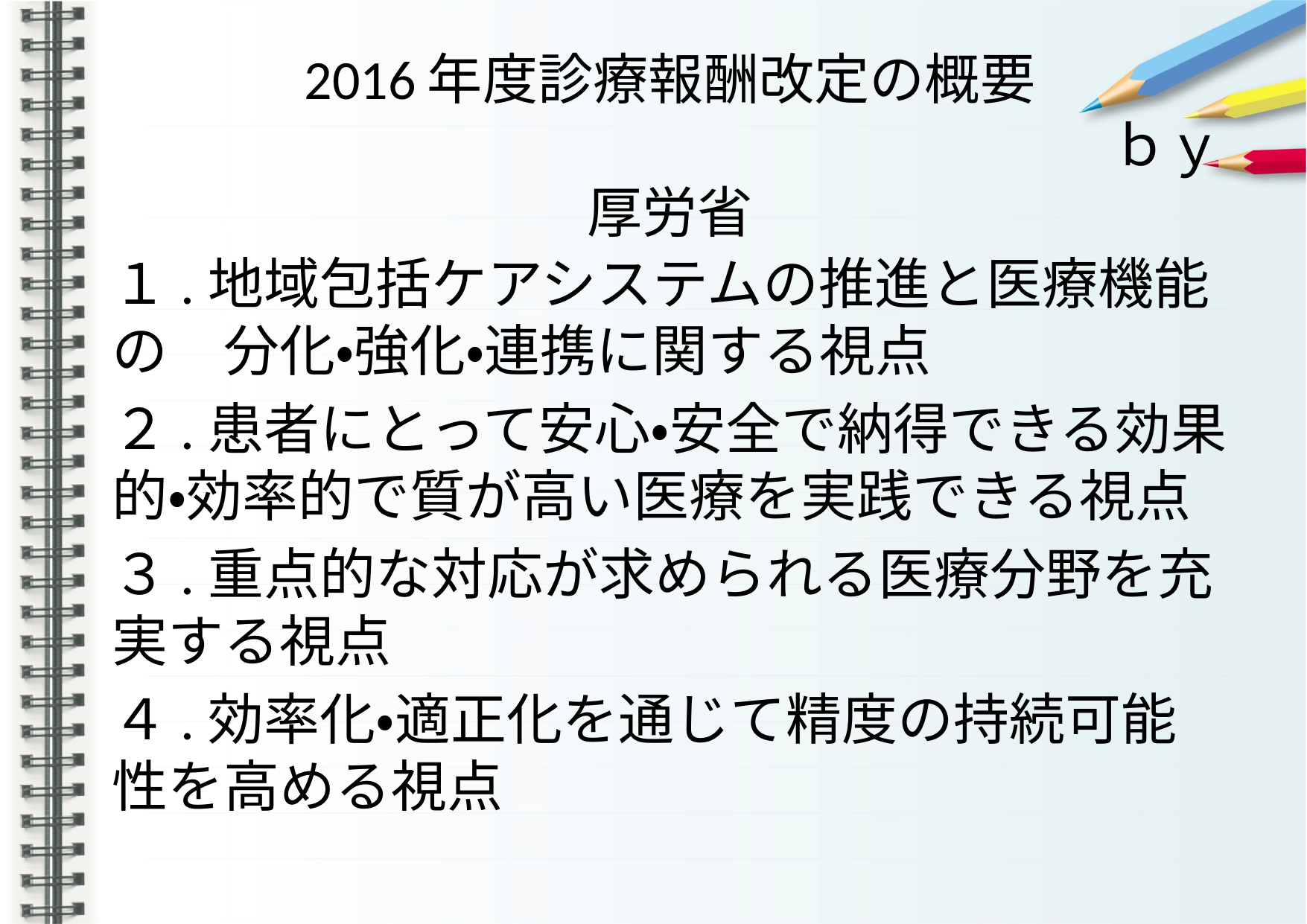

# 2016年度診療報酬改定の概要 　　　　　　　　　　　　　　　　　　ｂｙ厚労省
１.地域包括ケアシステムの推進と医療機能の　分化・強化・連携に関する視点
２.患者にとって安心・安全で納得できる効果的・効率的で質が高い医療を実践できる視点
３.重点的な対応が求められる医療分野を充実する視点
４.効率化・適正化を通じて精度の持続可能性を高める視点